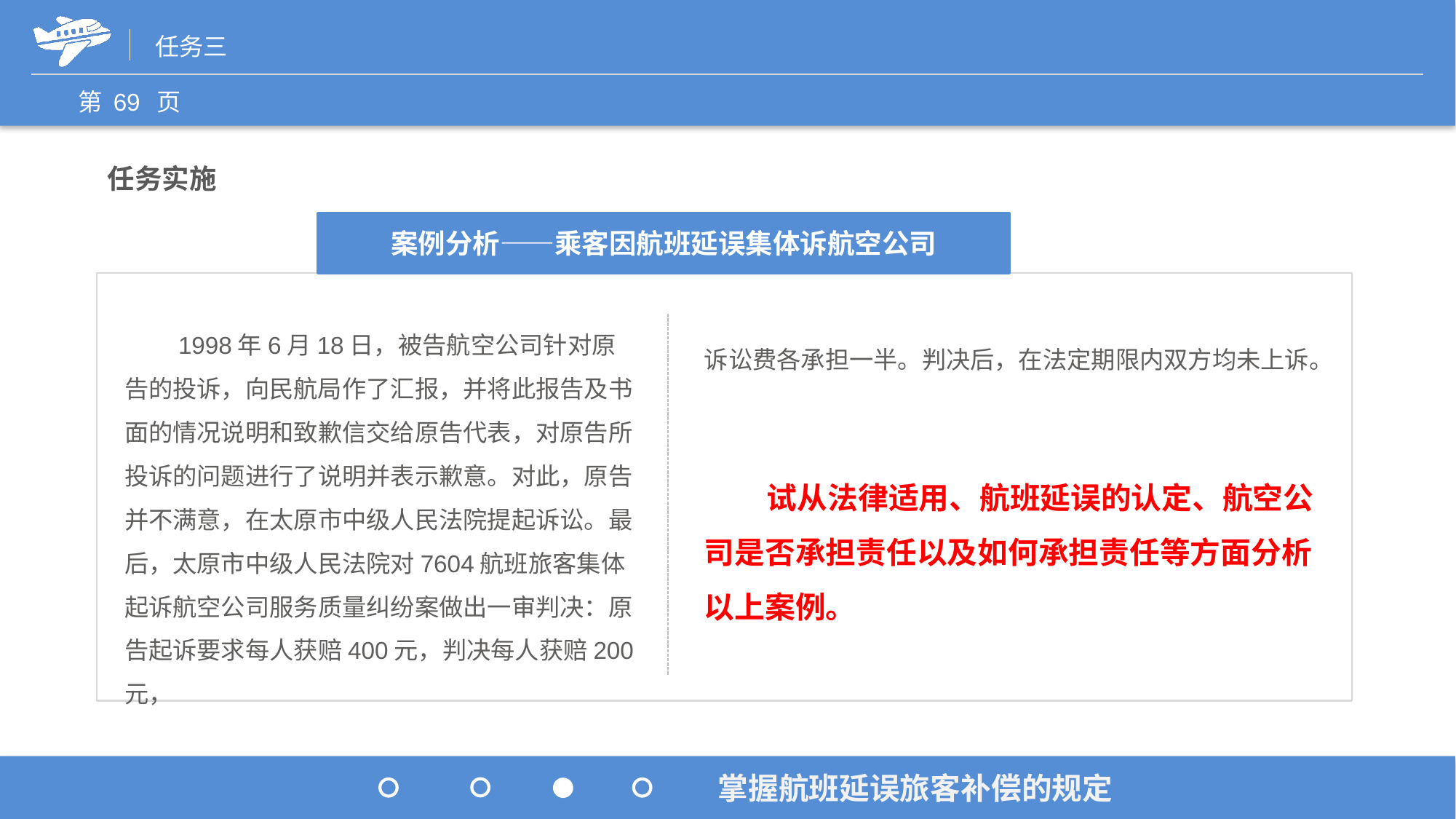

任务实施
案例分析——乘客因航班延误集体诉航空公司

        1998年6月18日，被告航空公司针对原告的投诉，向民航局作了汇报，并将此报告及书面的情况说明和致歉信交给原告代表，对原告所投诉的问题进行了说明并表示歉意。对此，原告并不满意，在太原市中级人民法院提起诉讼。最后，太原市中级人民法院对7604航班旅客集体起诉航空公司服务质量纠纷案做出一审判决：原告起诉要求每人获赔400元，判决每人获赔200元，
诉讼费各承担一半。判决后，在法定期限内双方均未上诉。

        试从法律适用、航班延误的认定、航空公司是否承担责任以及如何承担责任等方面分析以上案例。